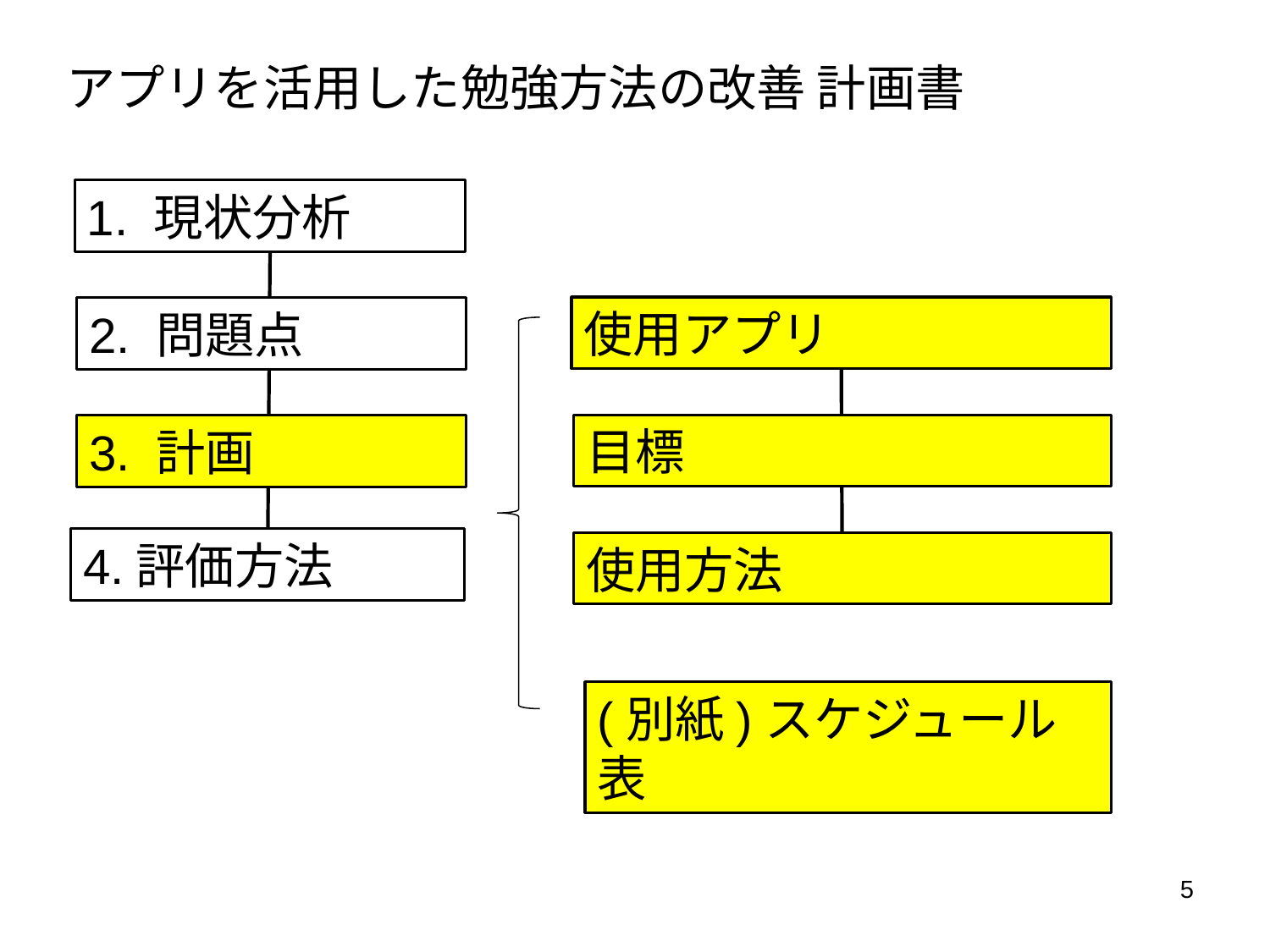

# アプリを活用した勉強方法の改善 計画書
1. 現状分析
使用アプリ
2. 問題点

目標
3. 計画
4.評価方法
使用方法
(別紙)スケジュール表
5